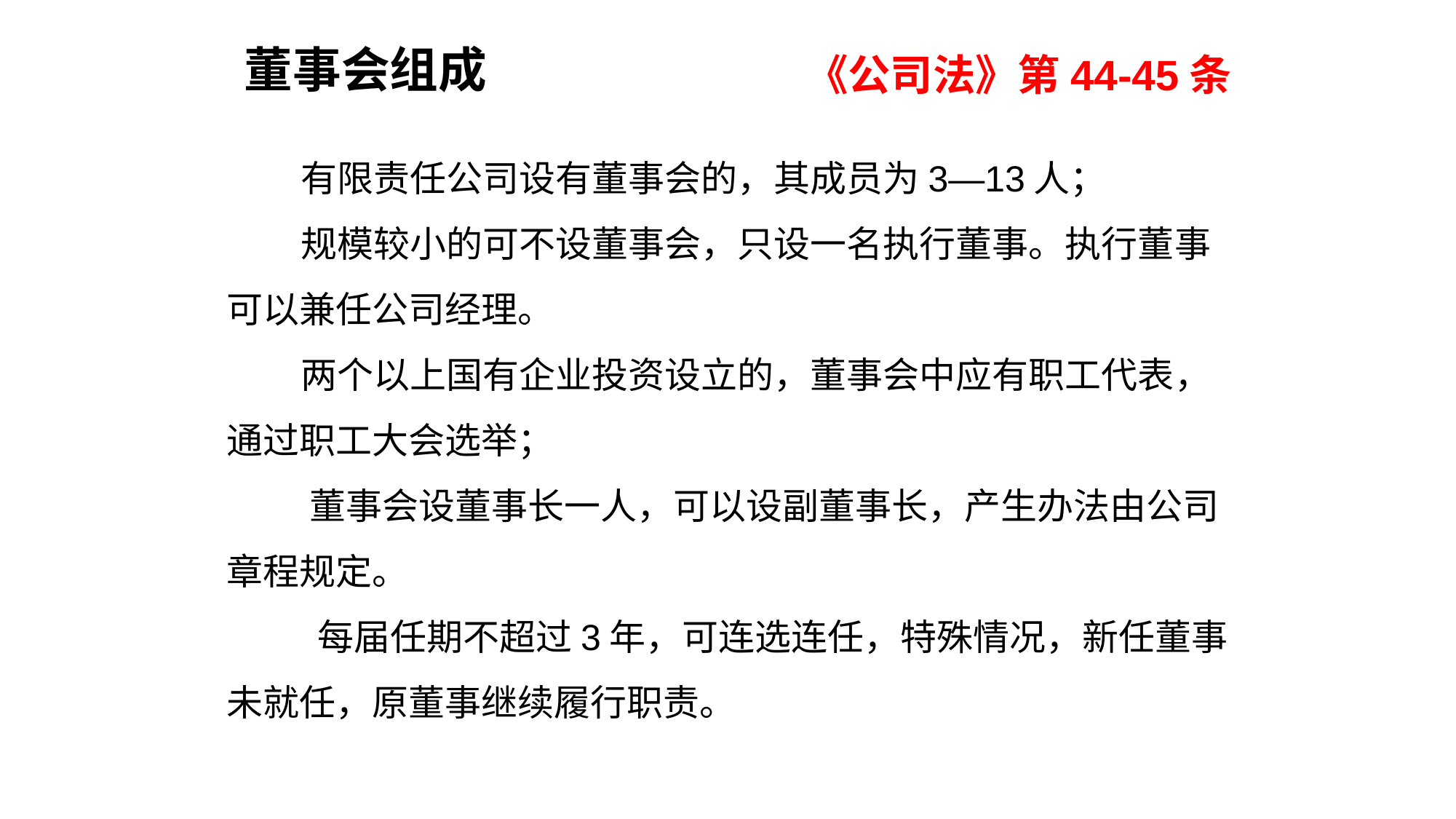

董事会组成
《公司法》第44-45条
        有限责任公司设有董事会的，其成员为3—13人；
        规模较小的可不设董事会，只设一名执行董事。执行董事可以兼任公司经理。
        两个以上国有企业投资设立的，董事会中应有职工代表，通过职工大会选举；
         董事会设董事长一人，可以设副董事长，产生办法由公司章程规定。
          每届任期不超过3年，可连选连任，特殊情况，新任董事未就任，原董事继续履行职责。